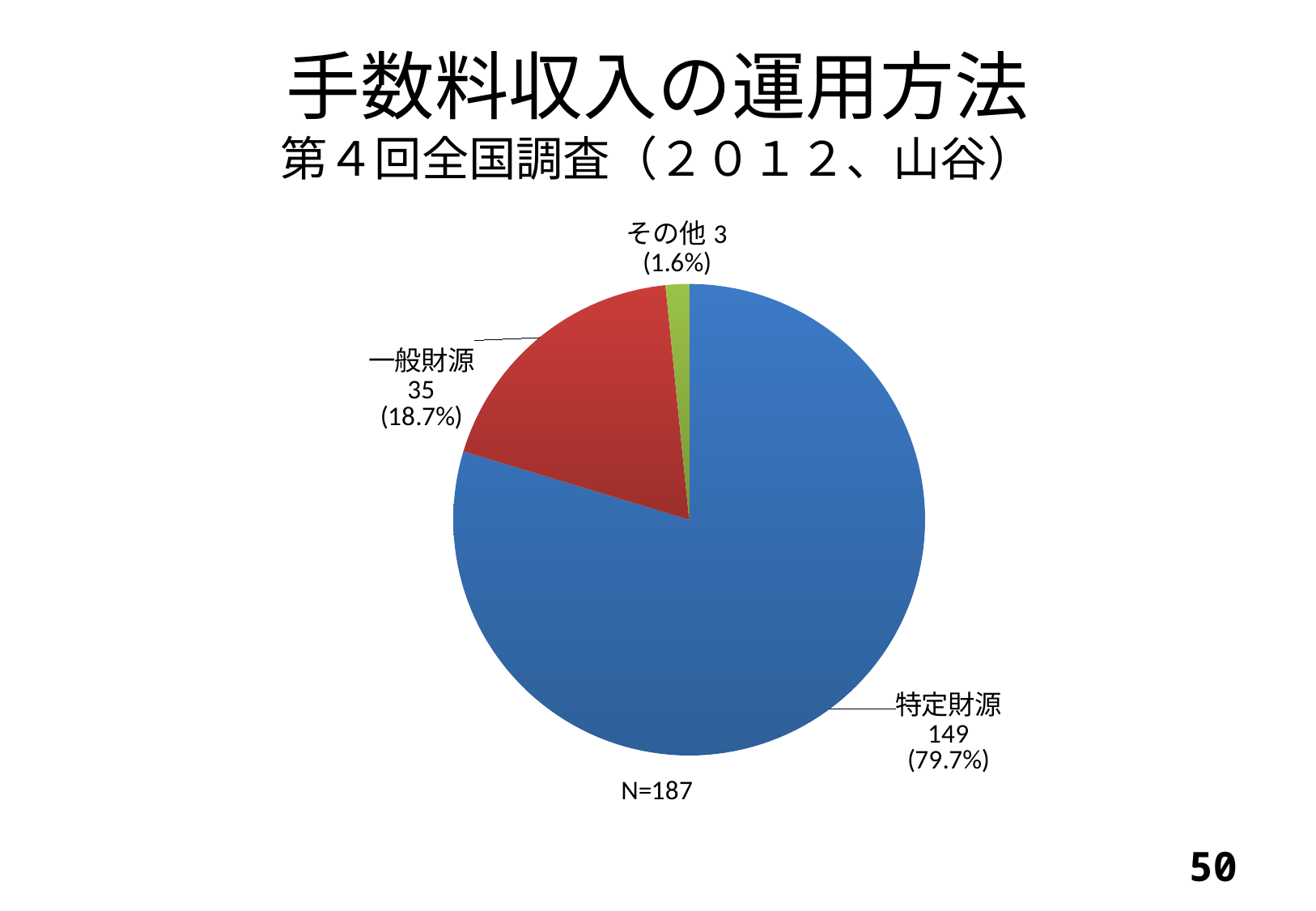

# 手数料収入の運用方法 第４回全国調査（２０１２、山谷）

### Chart: N=187

| Category | 件数 |
|---|---|
| 特定財源 | 149.0 |
| 一般財源 | 35.0 |
| その他 | 3.0 |
50